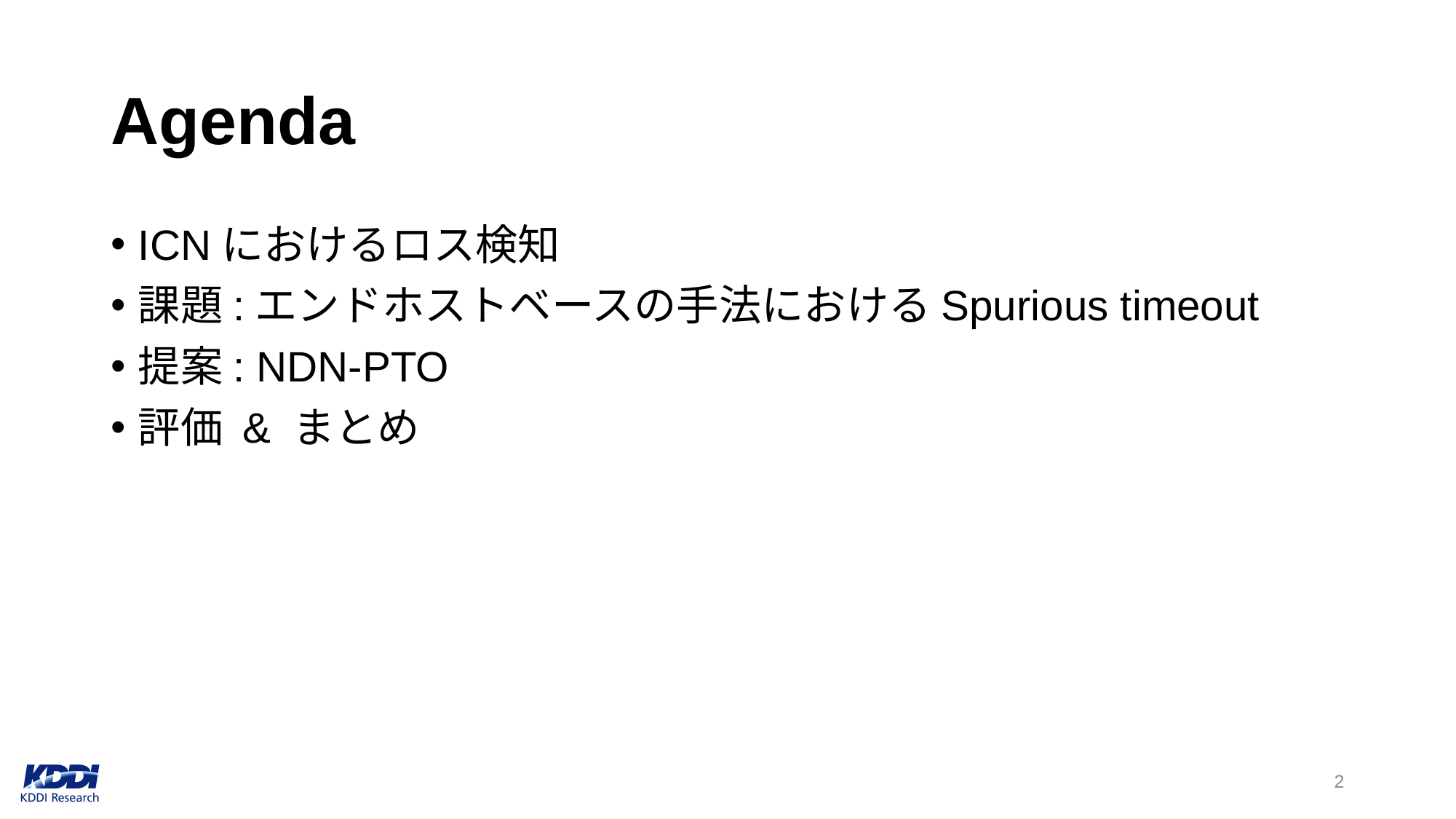

# Agenda
ICNにおけるロス検知
課題:エンドホストベースの手法におけるSpurious timeout
提案: NDN-PTO
評価 & まとめ
2